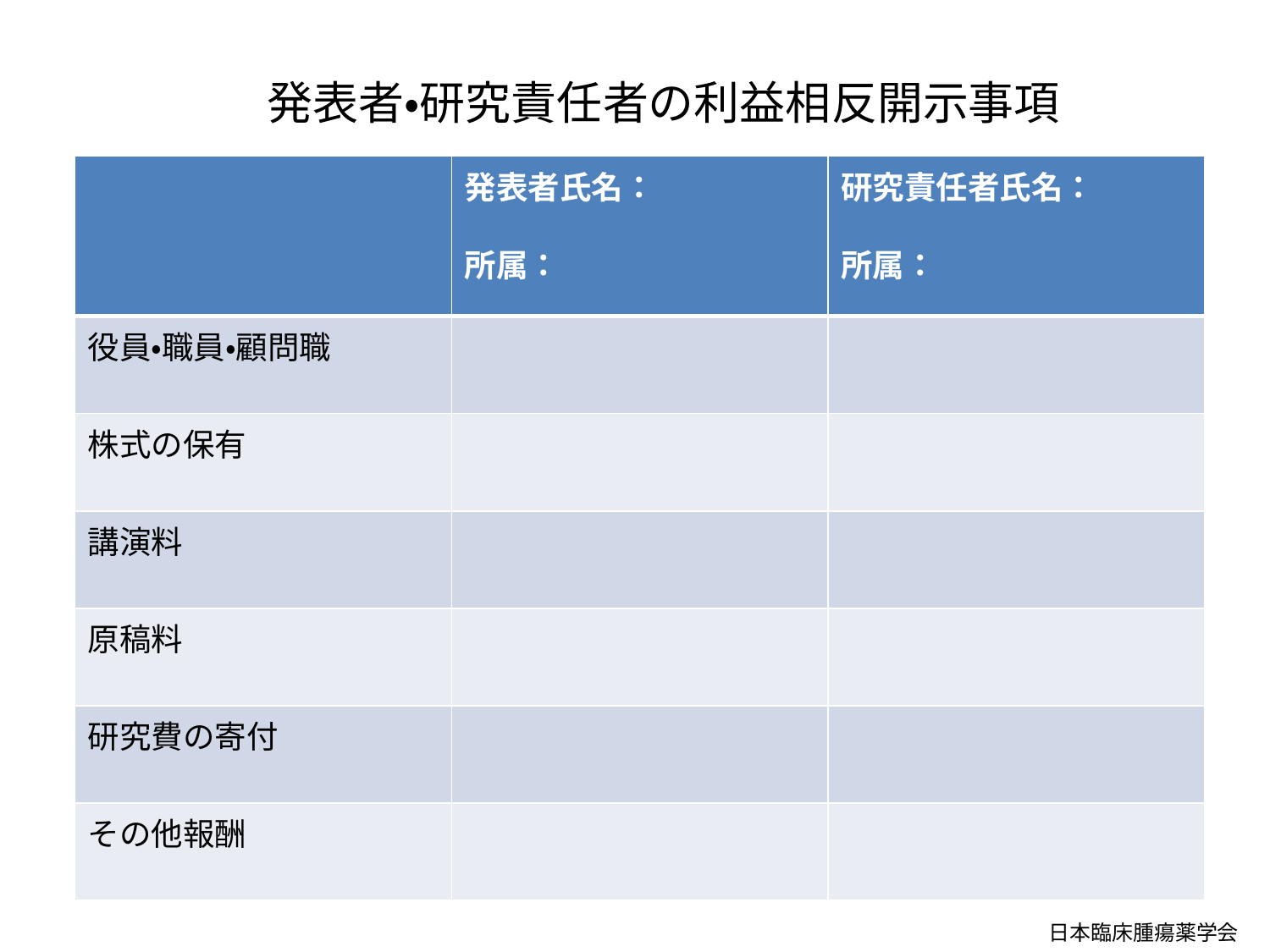

発表者・研究責任者の利益相反開示事項
|  | 発表者氏名： 所属： | 研究責任者氏名： 所属： |
| --- | --- | --- |
| 役員・職員・顧問職 |  |  |
| 株式の保有 |  |  |
| 講演料 |  |  |
| 原稿料 |  |  |
| 研究費の寄付 |  |  |
| その他報酬 |  |  |
日本臨床腫瘍薬学会